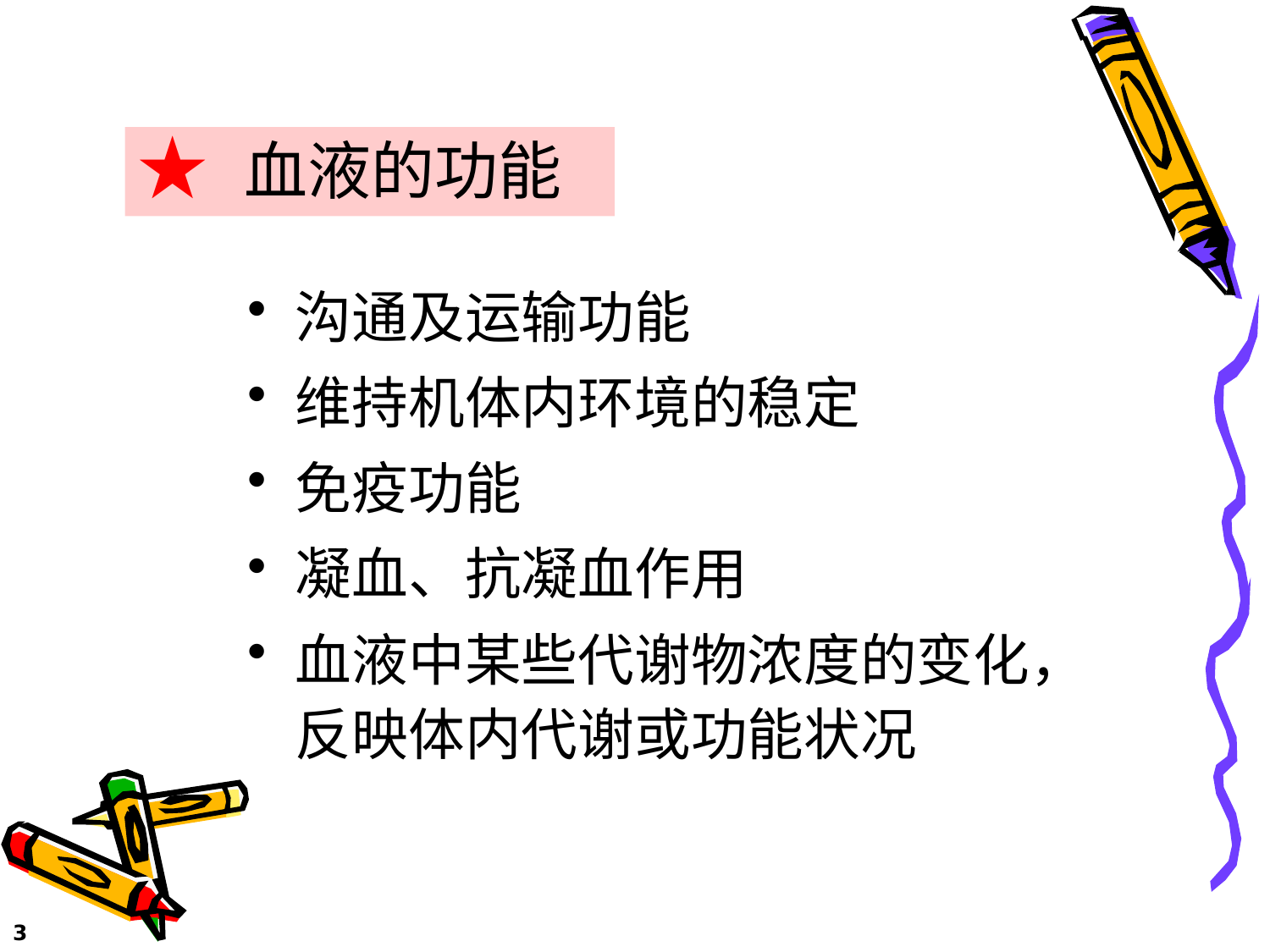

# ★ 血液的功能
沟通及运输功能
维持机体内环境的稳定
免疫功能
凝血、抗凝血作用
血液中某些代谢物浓度的变化，反映体内代谢或功能状况
3